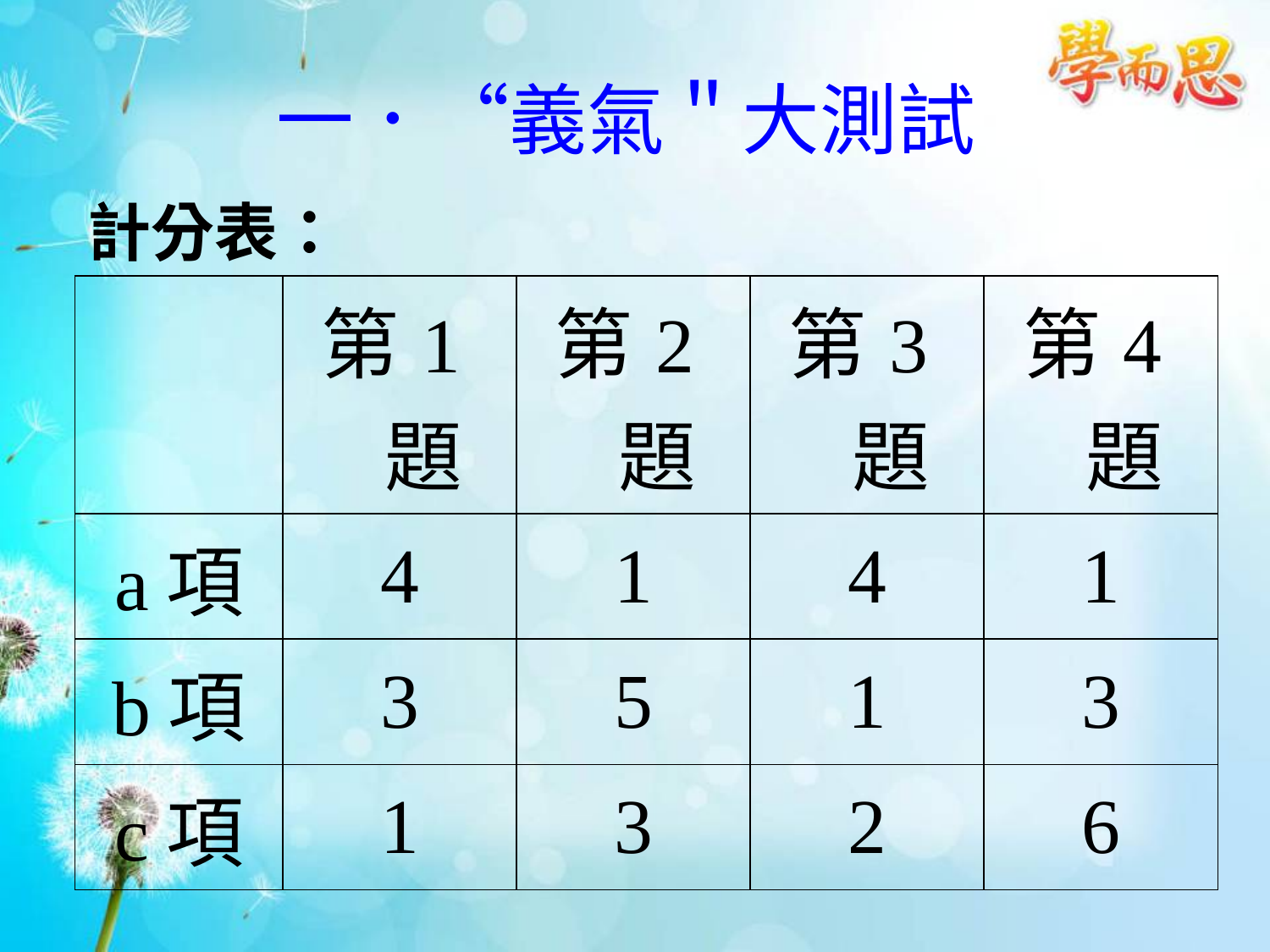

# 一．“義氣＂大測試
計分表：
|  | 第1題 | 第2題 | 第3題 | 第4題 |
| --- | --- | --- | --- | --- |
| a項 | 4 | 1 | 4 | 1 |
| b項 | 3 | 5 | 1 | 3 |
| c項 | 1 | 3 | 2 | 6 |